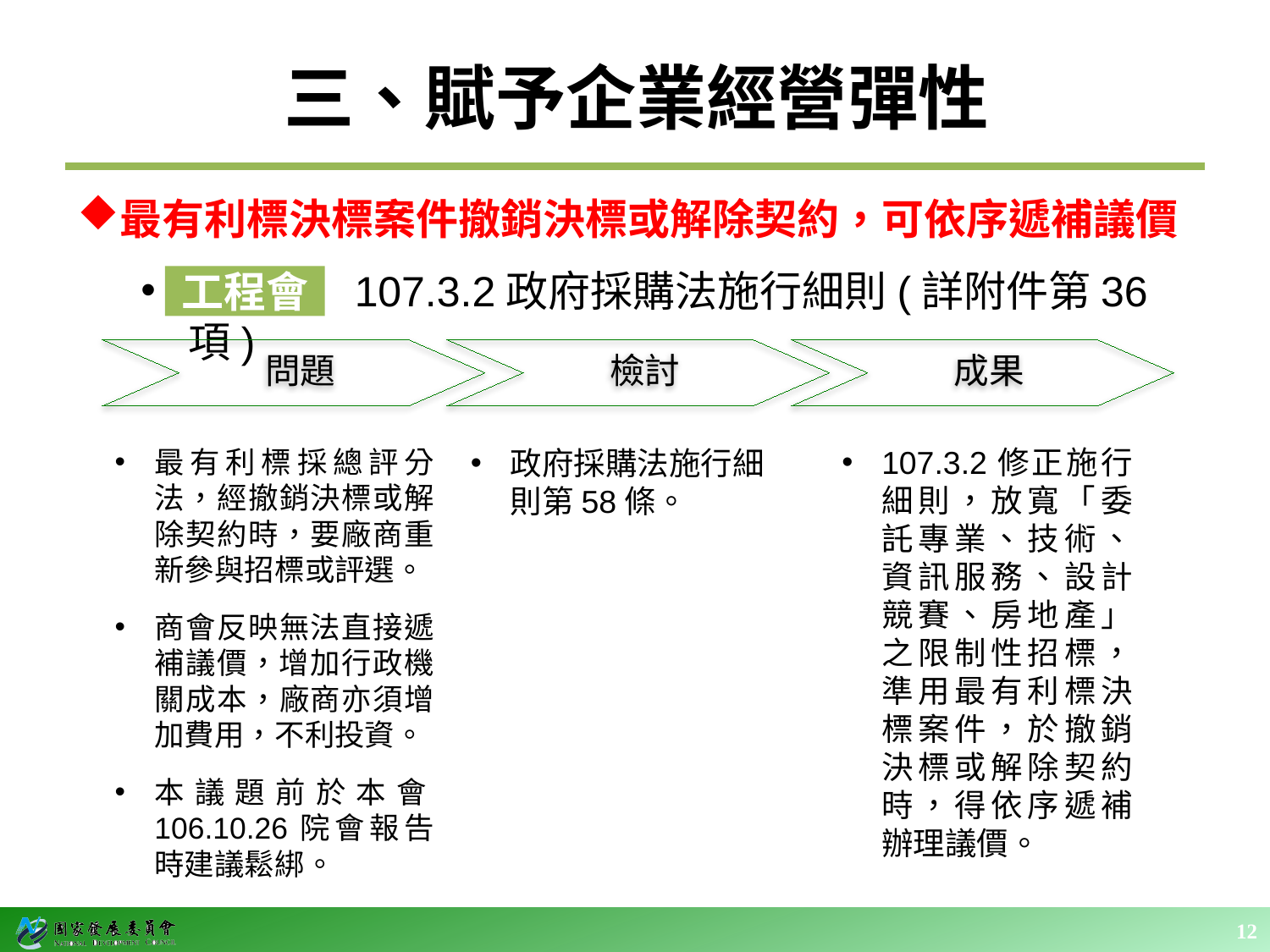

# 三、賦予企業經營彈性
最有利標決標案件撤銷決標或解除契約，可依序遞補議價
              107.3.2政府採購法施行細則(詳附件第36項)
工程會
問題
檢討
成果
107.3.2修正施行細則，放寬「委託專業、技術、資訊服務、設計競賽、房地產」之限制性招標，準用最有利標決標案件，於撤銷決標或解除契約時，得依序遞補辦理議價。
最有利標採總評分法，經撤銷決標或解除契約時，要廠商重新參與招標或評選。
商會反映無法直接遞補議價，增加行政機關成本，廠商亦須增加費用，不利投資。
本議題前於本會106.10.26院會報告時建議鬆綁。
政府採購法施行細則第58條。

12